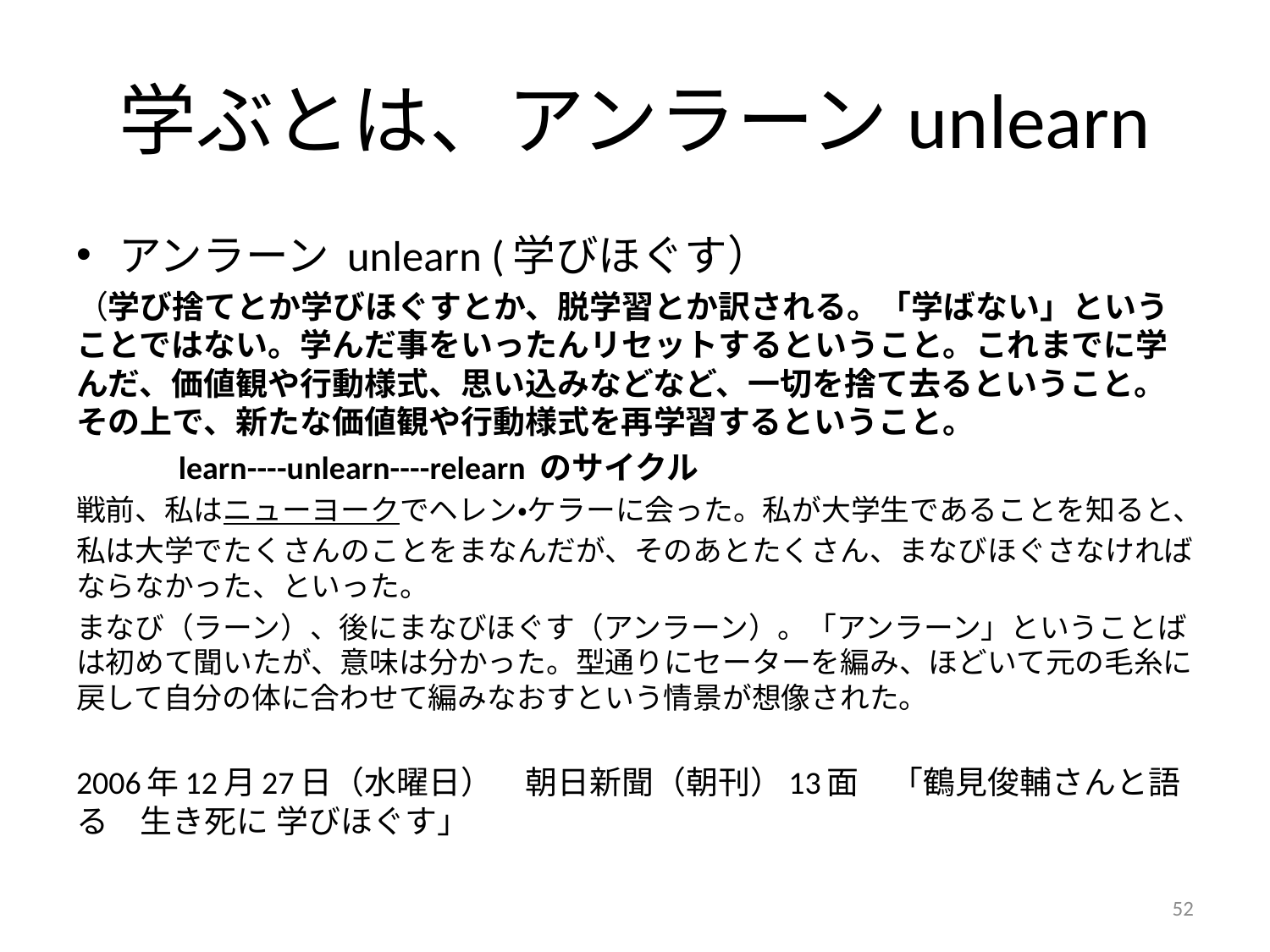

# 学ぶとは、アンラーンunlearn
アンラーン unlearn (学びほぐす）
（学び捨てとか学びほぐすとか、脱学習とか訳される。「学ばない」ということではない。学んだ事をいったんリセットするということ。これまでに学んだ、価値観や行動様式、思い込みなどなど、一切を捨て去るということ。その上で、新たな価値観や行動様式を再学習するということ。
　　　learn----unlearn----relearn のサイクル
戦前、私はニューヨークでヘレン・ケラーに会った。私が大学生であることを知ると、
私は大学でたくさんのことをまなんだが、そのあとたくさん、まなびほぐさなければならなかった、といった。
まなび（ラーン）、後にまなびほぐす（アンラーン）。「アンラーン」ということばは初めて聞いたが、意味は分かった。型通りにセーターを編み、ほどいて元の毛糸に戻して自分の体に合わせて編みなおすという情景が想像された。

2006年12月27日（水曜日）　朝日新聞（朝刊）13面　「鶴見俊輔さんと語る　生き死に 学びほぐす」

52